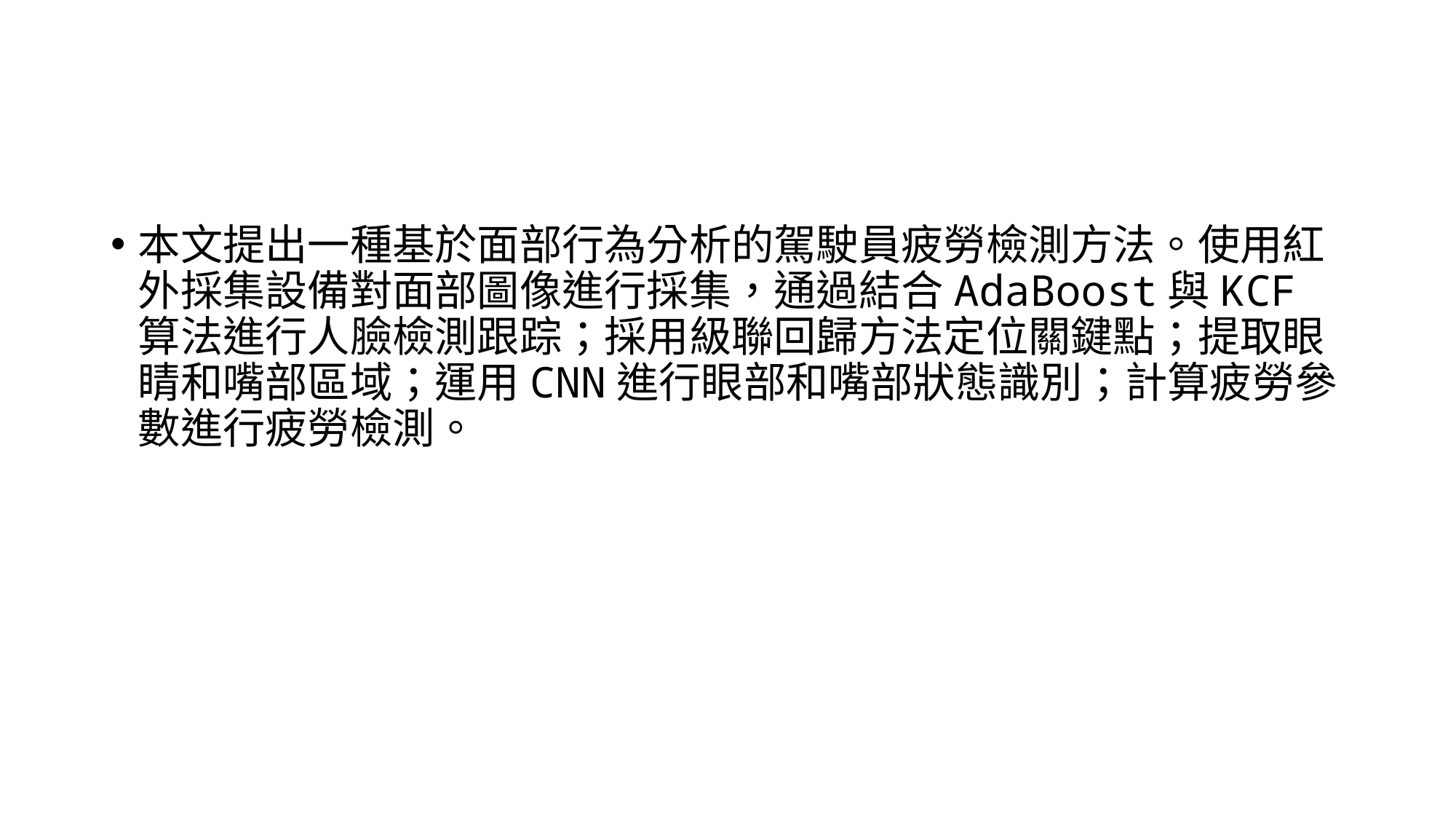

#
本文提出一種基於面部行為分析的駕駛員疲勞檢測方法。使用紅外採集設備對面部圖像​​進行採集，通過結合AdaBoost與KCF算法進行人臉檢測跟踪；採用級聯回歸方法定位關鍵點；提取眼睛和嘴部區域；運用CNN進行眼部和嘴部狀態識別；計算疲勞參數進行疲勞檢測。